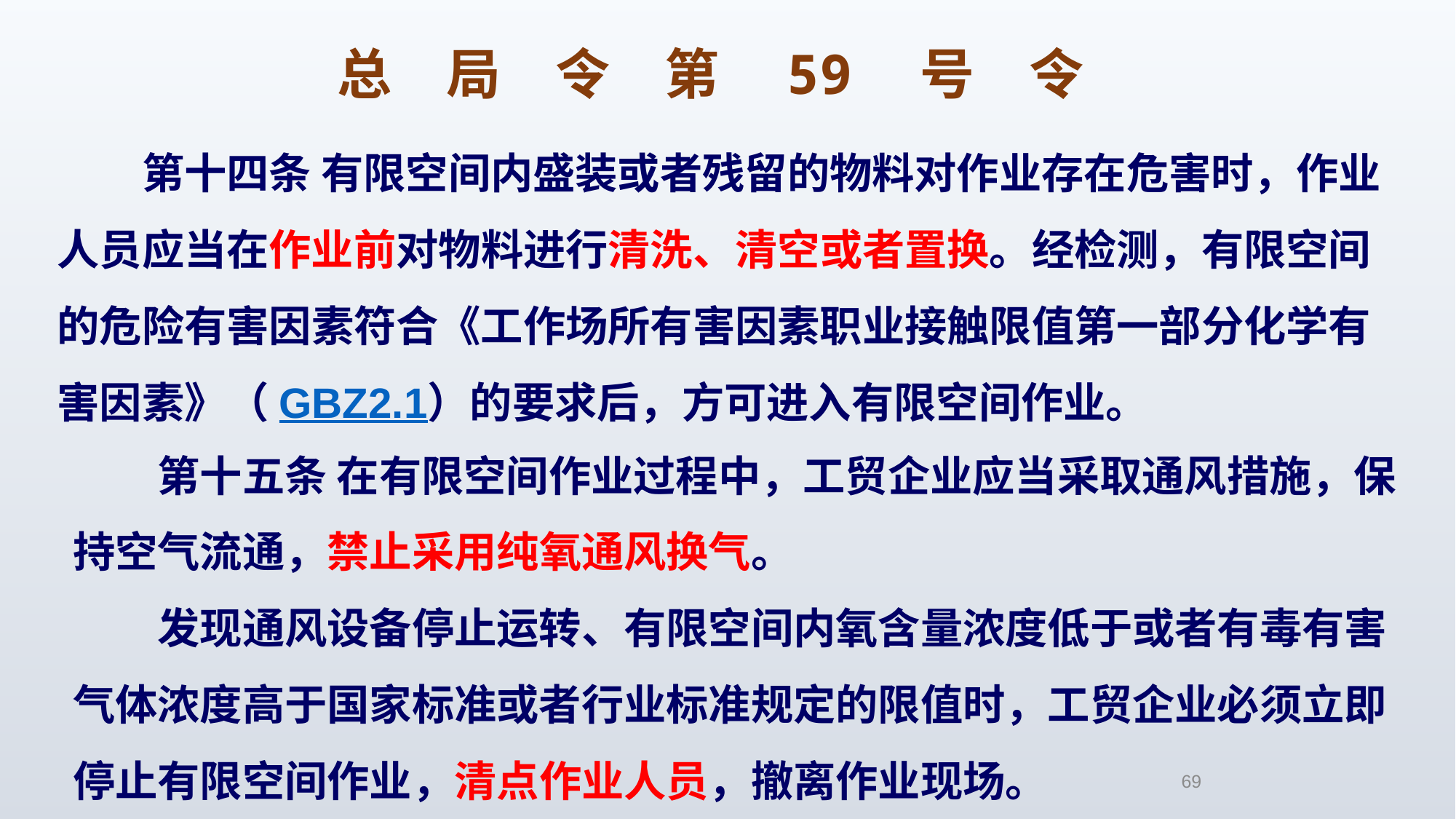

总　局　令　第　59　号　令
　　第十四条 有限空间内盛装或者残留的物料对作业存在危害时，作业人员应当在作业前对物料进行清洗、清空或者置换。经检测，有限空间的危险有害因素符合《工作场所有害因素职业接触限值第一部分化学有害因素》（GBZ2.1）的要求后，方可进入有限空间作业。

　　第十五条 在有限空间作业过程中，工贸企业应当采取通风措施，保持空气流通，禁止采用纯氧通风换气。
　　发现通风设备停止运转、有限空间内氧含量浓度低于或者有毒有害气体浓度高于国家标准或者行业标准规定的限值时，工贸企业必须立即停止有限空间作业，清点作业人员，撤离作业现场。
69